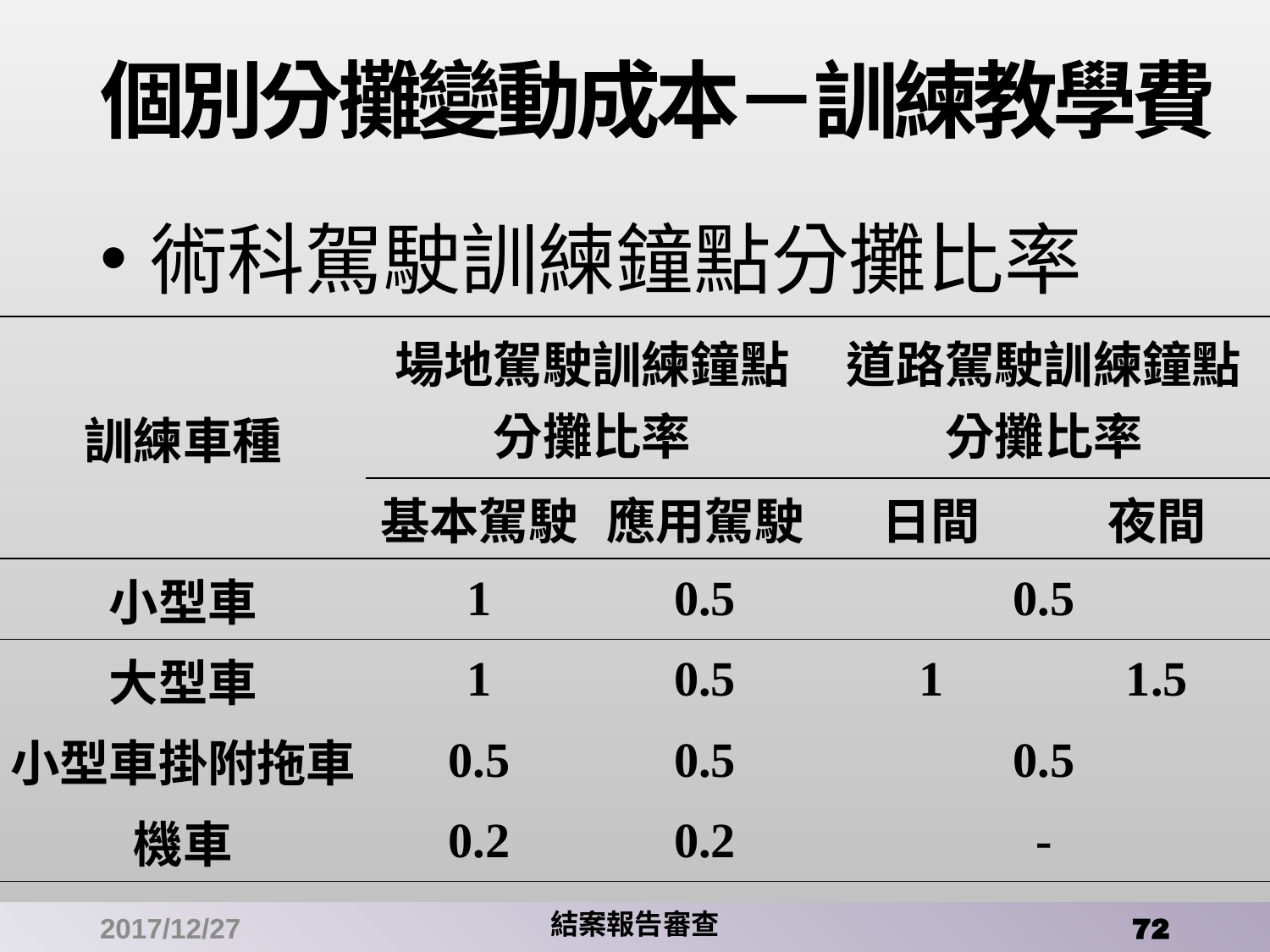

# 個別分攤變動成本－訓練教學費
術科駕駛訓練鐘點分攤比率
| 訓練車種 | 場地駕駛訓練鐘點分攤比率 |  | 道路駕駛訓練鐘點分攤比率 |  |
| --- | --- | --- | --- | --- |
|  | 基本駕駛 | 應用駕駛 | 日間 | 夜間 |
| 小型車 | 1 | 0.5 | 0.5 |  |
| 大型車 | 1 | 0.5 | 1 | 1.5 |
| 小型車掛附拖車 | 0.5 | 0.5 | 0.5 |  |
| 機車 | 0.2 | 0.2 | - |  |
2017/12/27
結案報告審查
72